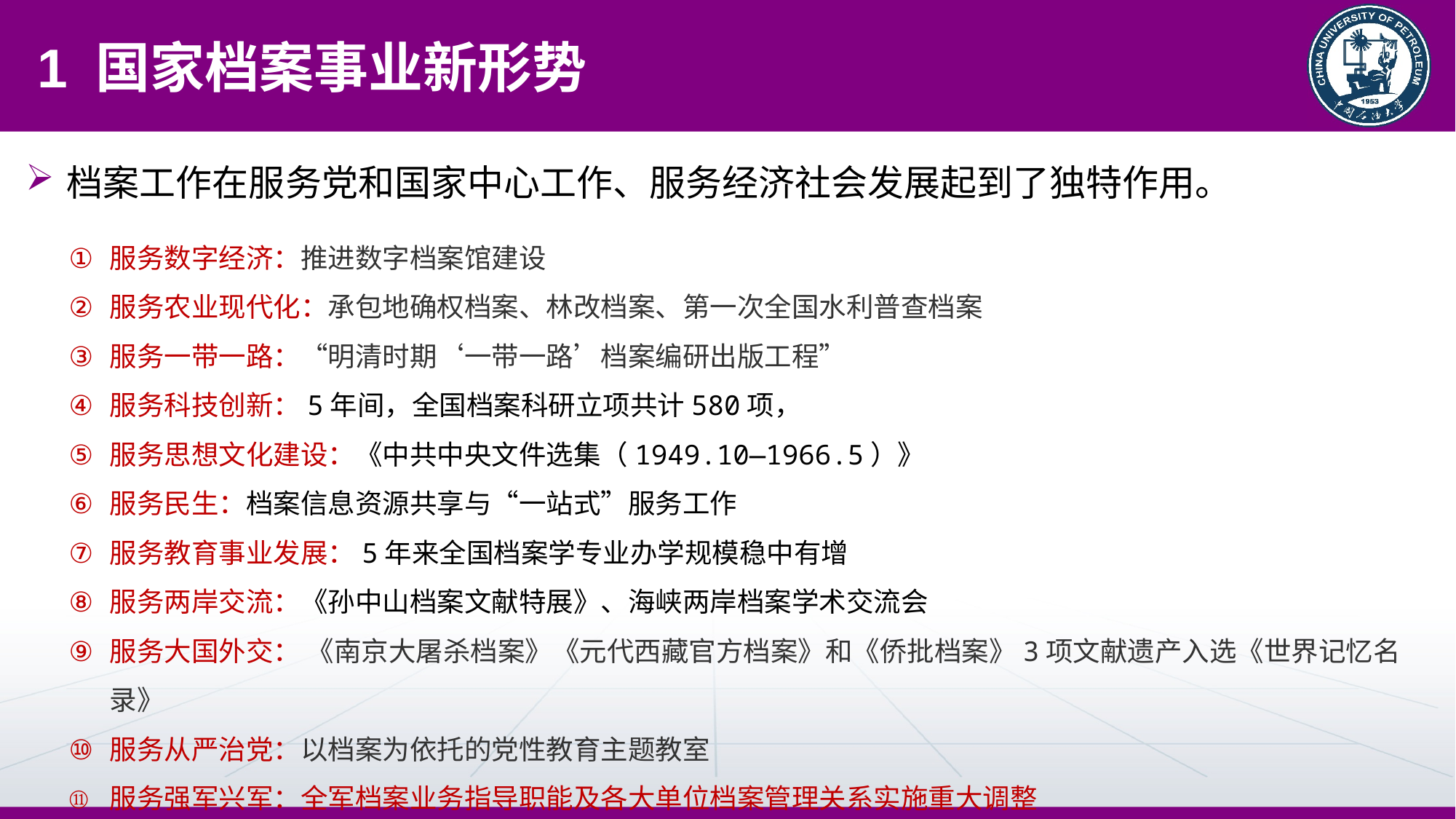

1 国家档案事业新形势
档案工作在服务党和国家中心工作、服务经济社会发展起到了独特作用。
服务数字经济：推进数字档案馆建设
服务农业现代化：承包地确权档案、林改档案、第一次全国水利普查档案
服务一带一路：“明清时期‘一带一路’档案编研出版工程”
服务科技创新：5年间，全国档案科研立项共计580项，
服务思想文化建设：《中共中央文件选集（1949.10—1966.5）》
服务民生：档案信息资源共享与“一站式”服务工作
服务教育事业发展：5年来全国档案学专业办学规模稳中有增
服务两岸交流：《孙中山档案文献特展》、海峡两岸档案学术交流会
服务大国外交： 《南京大屠杀档案》《元代西藏官方档案》和《侨批档案》3项文献遗产入选《世界记忆名录》
服务从严治党：以档案为依托的党性教育主题教室
服务强军兴军：全军档案业务指导职能及各大单位档案管理关系实施重大调整
档 案 工 作